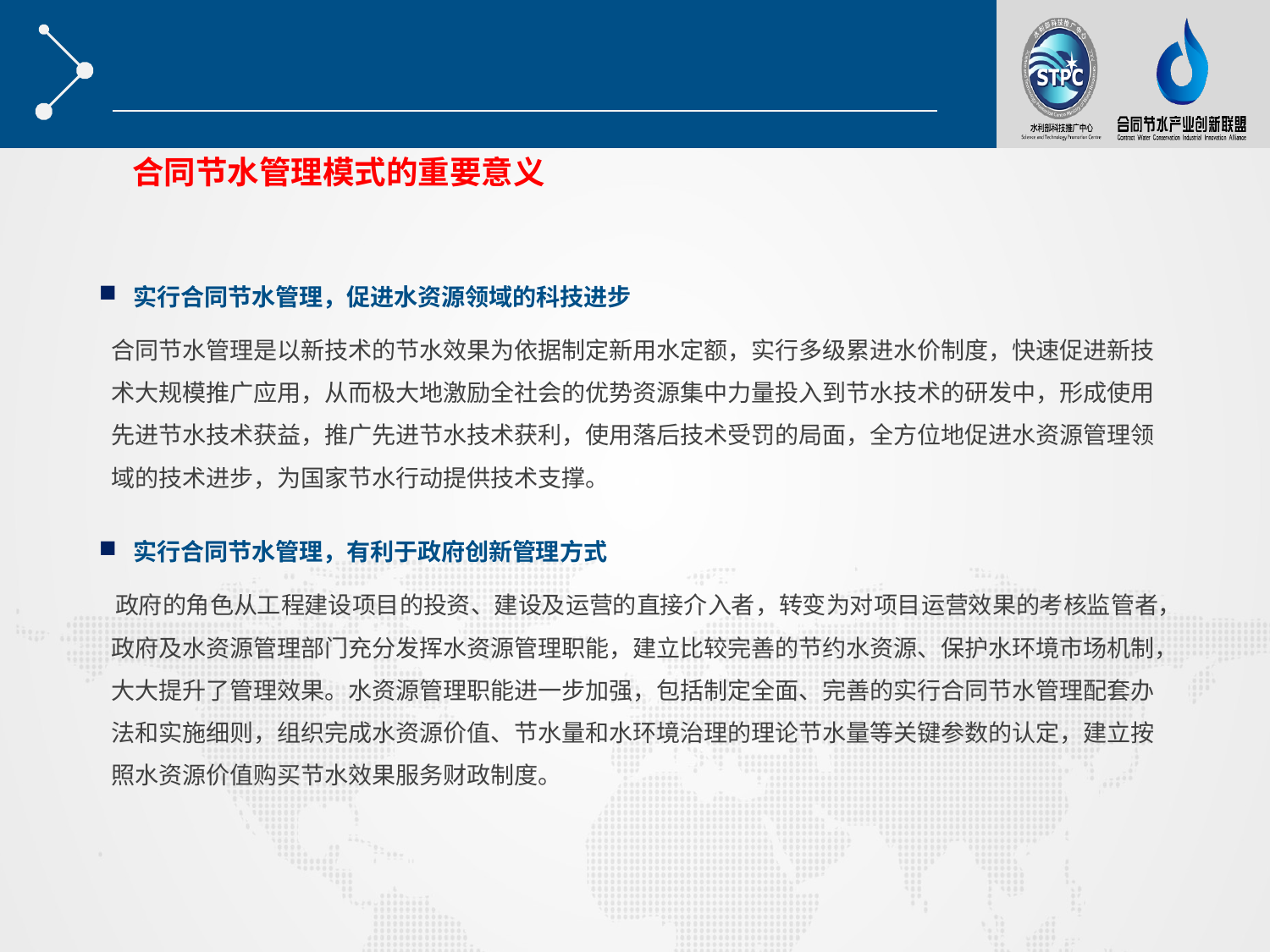

合同节水管理模式的重要意义
  实行合同节水管理，促进水资源领域的科技进步
合同节水管理是以新技术的节水效果为依据制定新用水定额，实行多级累进水价制度，快速促进新技术大规模推广应用，从而极大地激励全社会的优势资源集中力量投入到节水技术的研发中，形成使用先进节水技术获益，推广先进节水技术获利，使用落后技术受罚的局面，全方位地促进水资源管理领域的技术进步，为国家节水行动提供技术支撑。
  实行合同节水管理，有利于政府创新管理方式
  政府的角色从工程建设项目的投资、建设及运营的直接介入者，转变为对项目运营效果的考核监管者，政府及水资源管理部门充分发挥水资源管理职能，建立比较完善的节约水资源、保护水环境市场机制，大大提升了管理效果。水资源管理职能进一步加强，包括制定全面、完善的实行合同节水管理配套办法和实施细则，组织完成水资源价值、节水量和水环境治理的理论节水量等关键参数的认定，建立按照水资源价值购买节水效果服务财政制度。